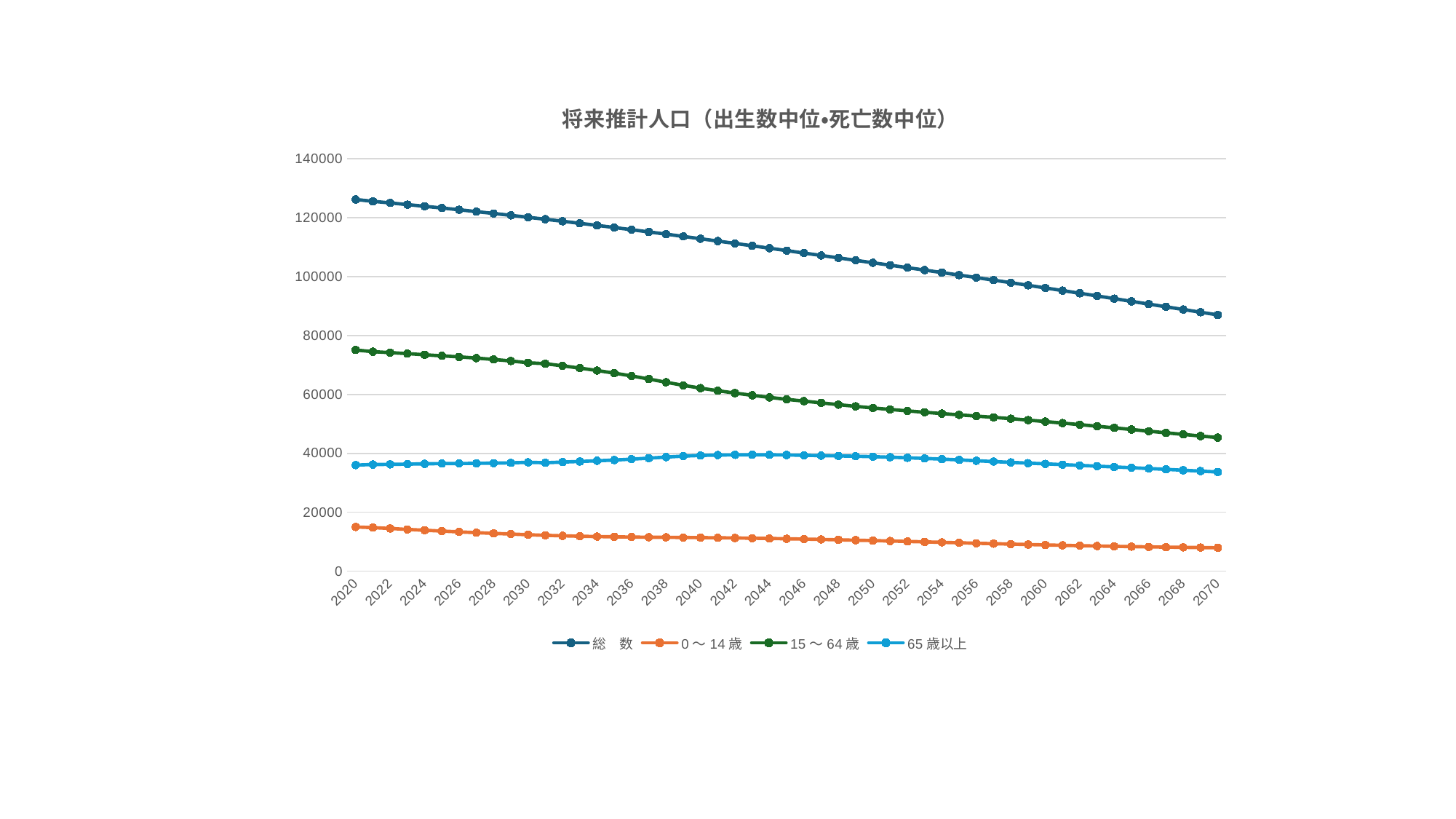

### Chart: 将来推計人口（出生数中位・死亡数中位）

| Category | 総　数 | 0～14歳 | 15～64歳 | 65歳以上 |
|---|---|---|---|---|
| 2020 | 126146.099 | 15031.602 | 75087.865 | 36026.632 |
| 2021 | 125526.631 | 14792.434 | 74508.07 | 36226.126 |
| 2022 | 124977.644 | 14515.325 | 74196.042 | 36266.277 |
| 2023 | 124407.998 | 14202.024 | 73858.119 | 36347.856 |
| 2024 | 123843.669 | 13914.831 | 73465.788 | 36463.05 |
| 2025 | 123262.448 | 13632.522 | 73101.025 | 36528.901 |
| 2026 | 122661.136 | 13354.593 | 72742.419 | 36564.124 |
| 2027 | 122044.018 | 13100.298 | 72334.958 | 36608.762 |
| 2028 | 121413.836 | 12850.332 | 71880.125 | 36683.379 |
| 2029 | 120771.098 | 12624.975 | 71366.701 | 36779.422 |
| 2030 | 120115.78 | 12397.006 | 70756.829 | 36961.946 |
| 2031 | 119447.702 | 12192.817 | 70437.667 | 36817.217 |
| 2032 | 118766.491 | 12026.127 | 69705.265 | 37035.1 |
| 2033 | 118071.362 | 11879.36 | 68948.701 | 37243.302 |
| 2034 | 117362.108 | 11771.0 | 68111.223 | 37479.884 |
| 2035 | 116638.903 | 11691.192 | 67215.555 | 37732.157 |
| 2036 | 115902.13 | 11604.735 | 66267.824 | 38029.571 |
| 2037 | 115152.484 | 11551.294 | 65229.833 | 38371.358 |
| 2038 | 114390.954 | 11519.842 | 64132.0 | 38739.112 |
| 2039 | 113618.771 | 11473.65 | 63079.526 | 39065.595 |
| 2040 | 112837.405 | 11419.045 | 62133.374 | 39284.985 |
| 2041 | 112044.872 | 11359.799 | 61253.991 | 39431.082 |
| 2042 | 111243.072 | 11292.244 | 60451.24 | 39499.588 |
| 2043 | 110433.978 | 11214.199 | 59690.758 | 39529.022 |
| 2044 | 109619.517 | 11125.628 | 58988.604 | 39505.285 |
| 2045 | 108801.339 | 11026.93 | 58322.916 | 39451.492 |
| 2046 | 107980.738 | 10918.584 | 57719.887 | 39342.267 |
| 2047 | 107158.654 | 10801.272 | 57125.36 | 39232.022 |
| 2048 | 106335.6 | 10676.2 | 56528.637 | 39130.762 |
| 2049 | 105511.626 | 10544.217 | 55945.406 | 39022.003 |
| 2050 | 104686.383 | 10406.124 | 55402.035 | 38878.224 |
| 2051 | 103859.149 | 10262.858 | 54900.368 | 38695.923 |
| 2052 | 103028.924 | 10115.415 | 54408.567 | 38504.943 |
| 2053 | 102194.558 | 9964.907 | 53941.2 | 38288.451 |
| 2054 | 101354.798 | 9812.521 | 53500.273 | 38042.004 |
| 2055 | 100508.401 | 9659.483 | 53069.684 | 37779.233 |
| 2056 | 99654.279 | 9507.098 | 52651.701 | 37495.48 |
| 2057 | 98791.554 | 9356.666 | 52213.125 | 37221.763 |
| 2058 | 97919.646 | 9209.467 | 51771.103 | 36939.077 |
| 2059 | 97038.352 | 9066.775 | 51286.322 | 36685.255 |
| 2060 | 96147.841 | 8929.8 | 50780.644 | 36437.397 |
| 2061 | 95248.624 | 8799.614 | 50272.676 | 36176.334 |
| 2062 | 94341.552 | 8677.07 | 49748.484 | 35915.998 |
| 2063 | 93427.807 | 8562.772 | 49204.906 | 35660.129 |
| 2064 | 92508.88 | 8457.016 | 48659.438 | 35392.426 |
| 2065 | 91586.513 | 8359.712 | 48092.574 | 35134.226 |
| 2066 | 90662.658 | 8270.435 | 47531.102 | 34861.121 |
| 2067 | 89739.444 | 8188.45 | 46975.627 | 34575.368 |
| 2068 | 88819.103 | 8112.71 | 46433.514 | 34272.879 |
| 2069 | 87903.892 | 8041.994 | 45879.323 | 33982.575 |
| 2070 | 86996.009 | 7974.987 | 45349.572 | 33671.45 |